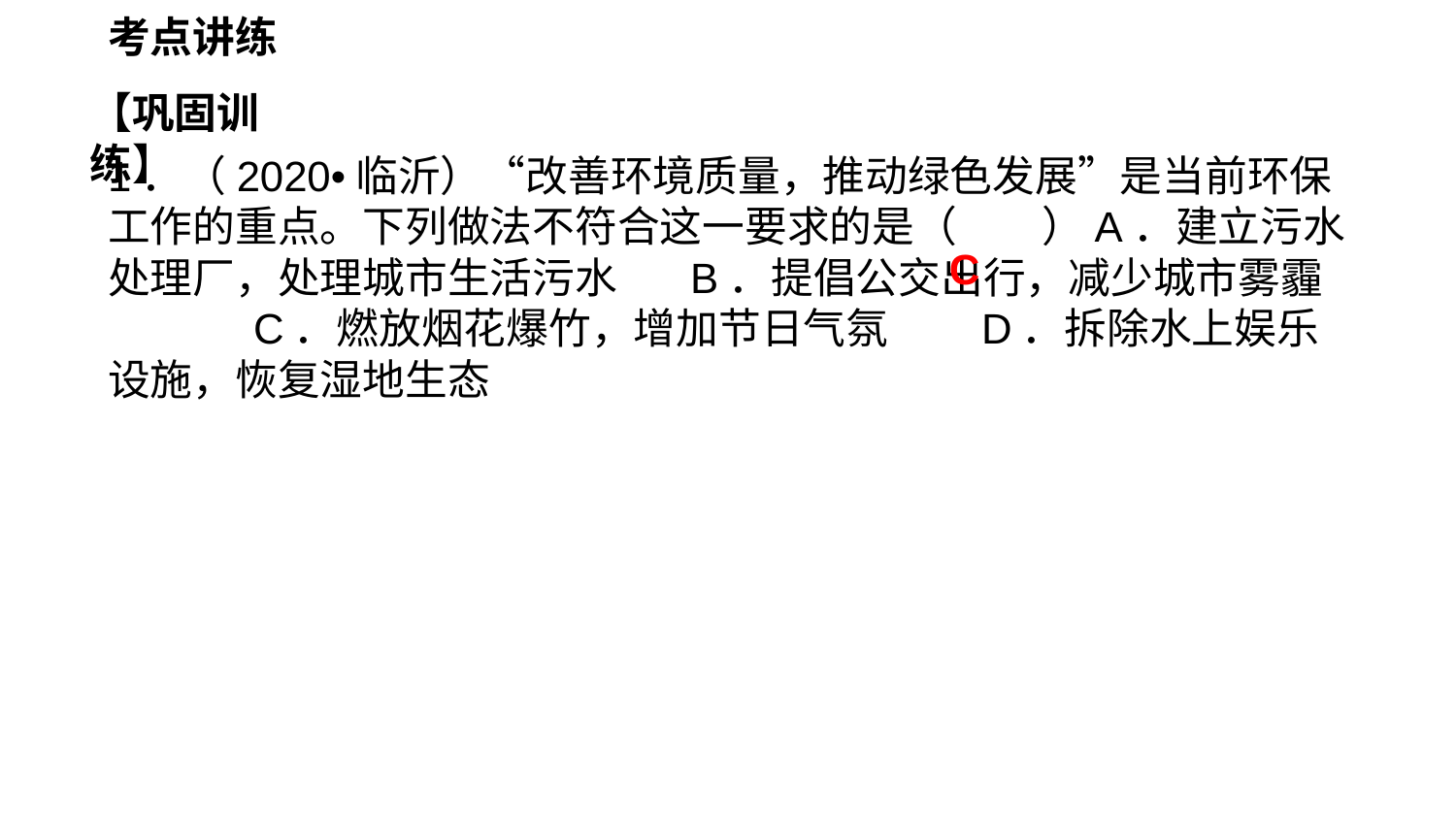

考点讲练
【巩固训练】
1．（2020•临沂）“改善环境质量，推动绿色发展”是当前环保工作的重点。下列做法不符合这一要求的是（　　）A．建立污水处理厂，处理城市生活污水	B．提倡公交出行，减少城市雾霾	C．燃放烟花爆竹，增加节日气氛	D．拆除水上娱乐设施，恢复湿地生态

C